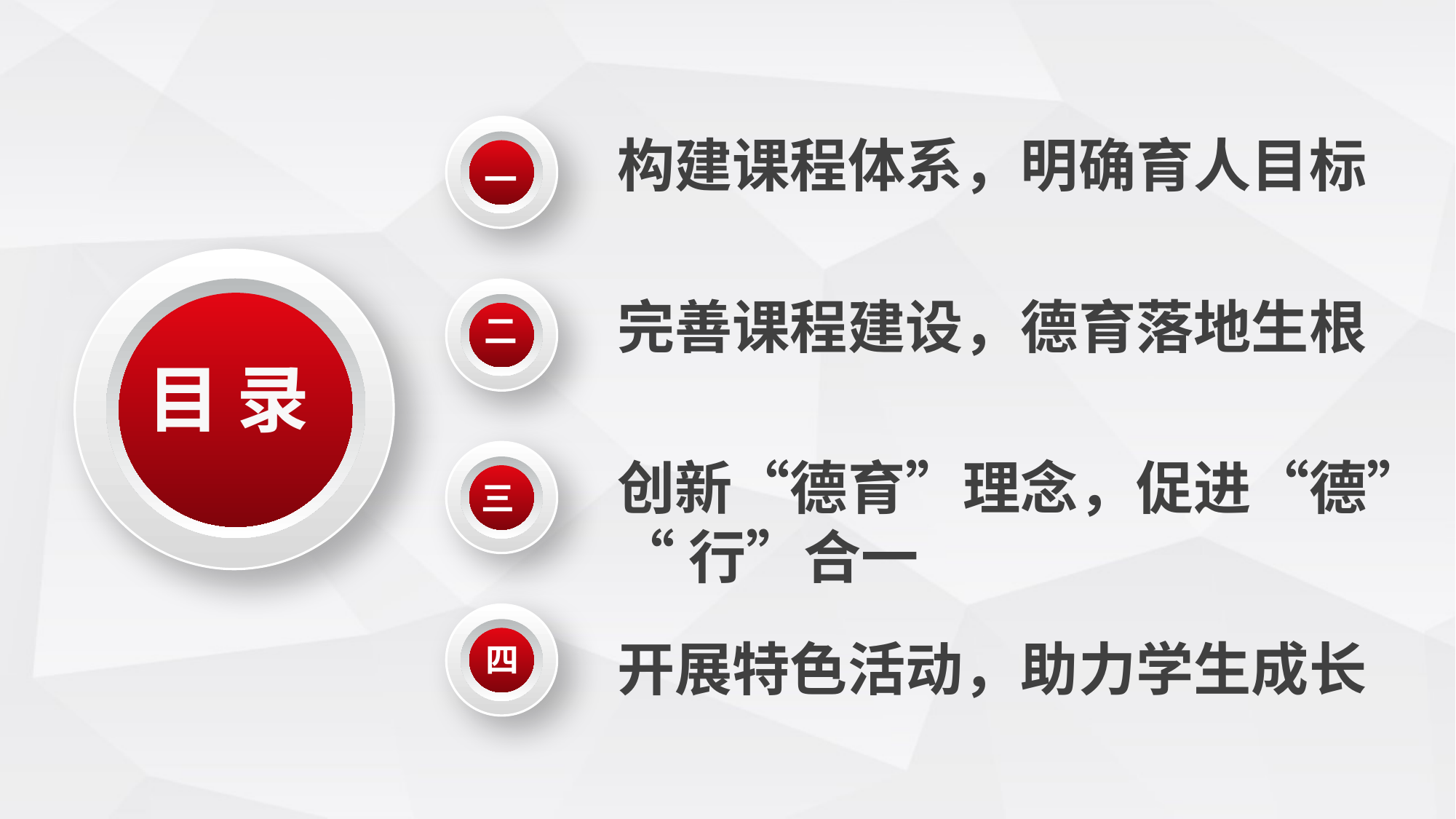

构建课程体系，明确育人目标
一

目 录

完善课程建设，德育落地生根
二

创新“德育”理念，促进“德”
“行”合一
三

开展特色活动，助力学生成长
四